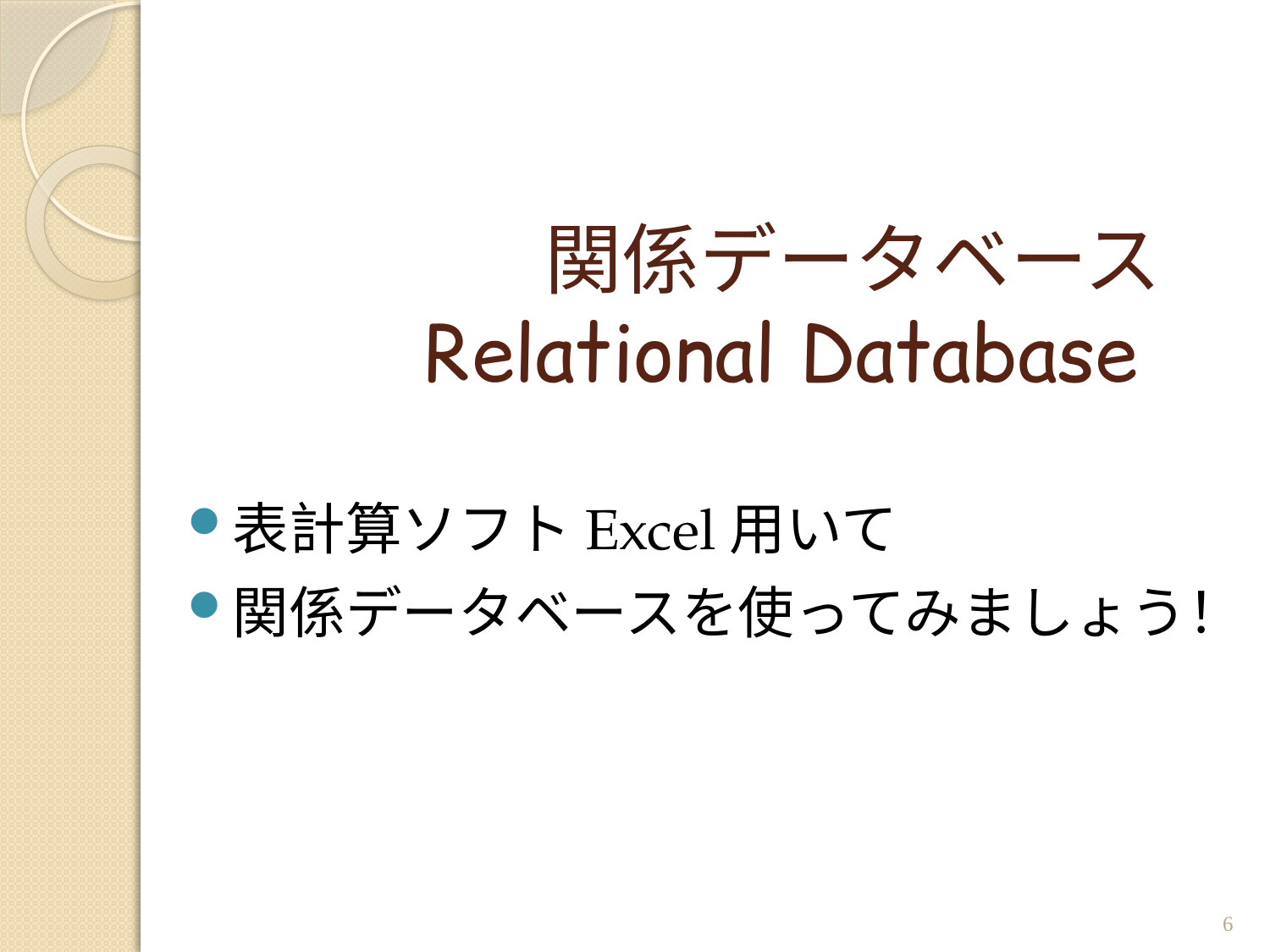

# 関係データベース Relational Database
表計算ソフトExcel用いて
関係データベースを使ってみましょう！
6